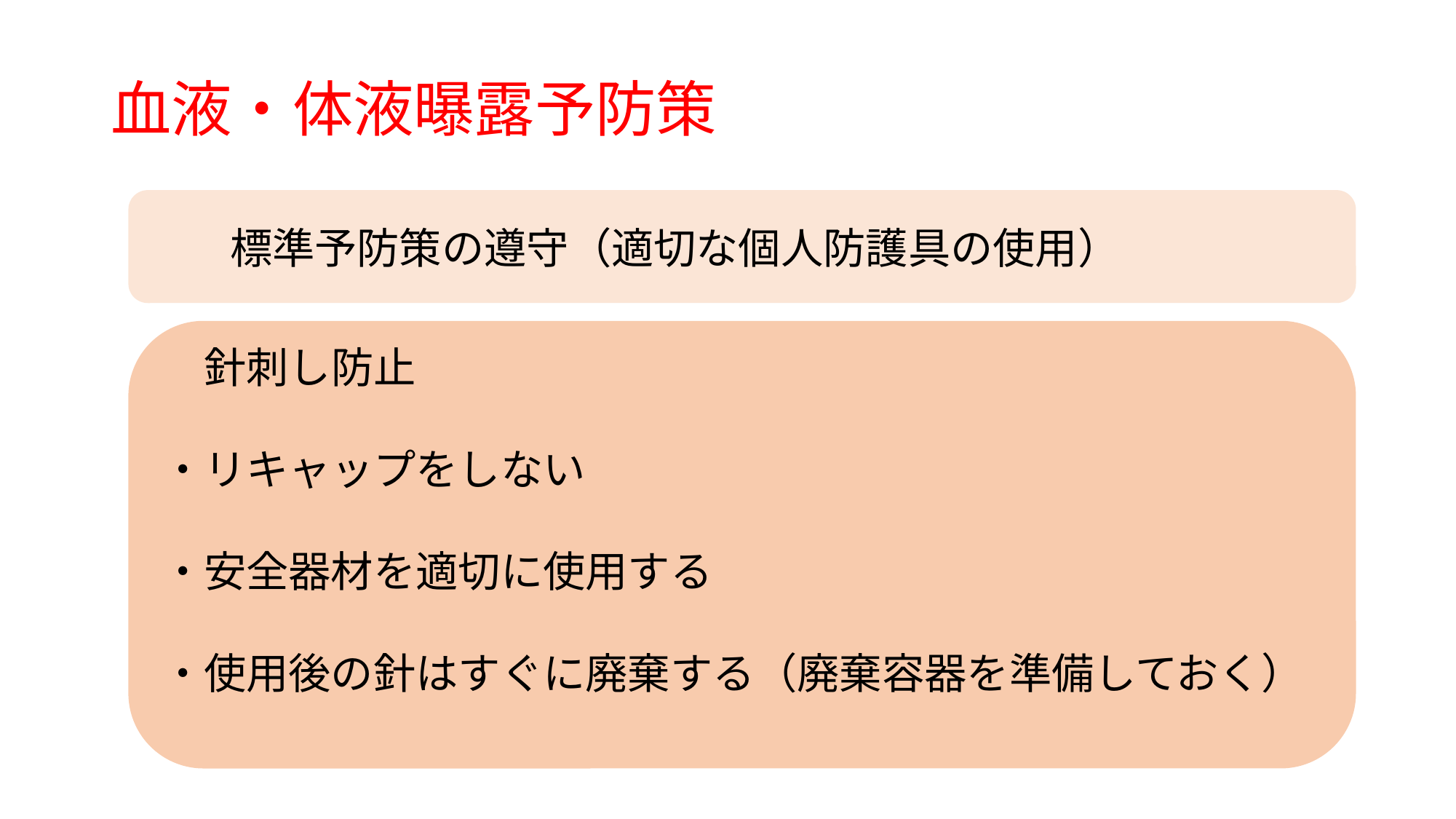

血液・体液曝露予防策
　　標準予防策の遵守（適切な個人防護具の使用）
　針刺し防止

・リキャップをしない

・安全器材を適切に使用する

・使用後の針はすぐに廃棄する（廃棄容器を準備しておく）